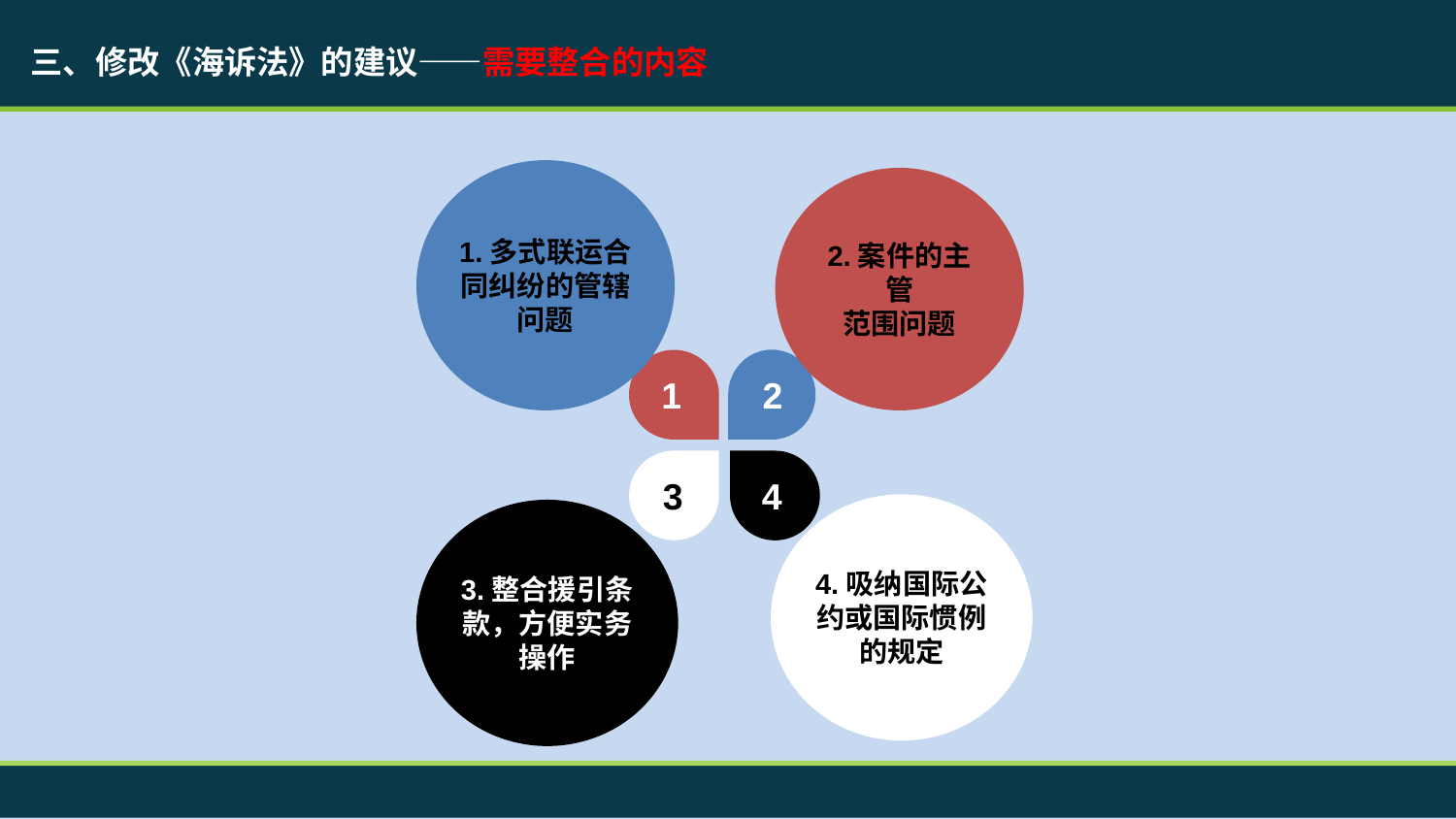

三、修改《海诉法》的建议——需要整合的内容

1.多式联运合同纠纷的管辖
问题
2.案件的主管
范围问题

2

1

3

4
4.吸纳国际公约或国际惯例的规定
3.整合援引条款，方便实务操作